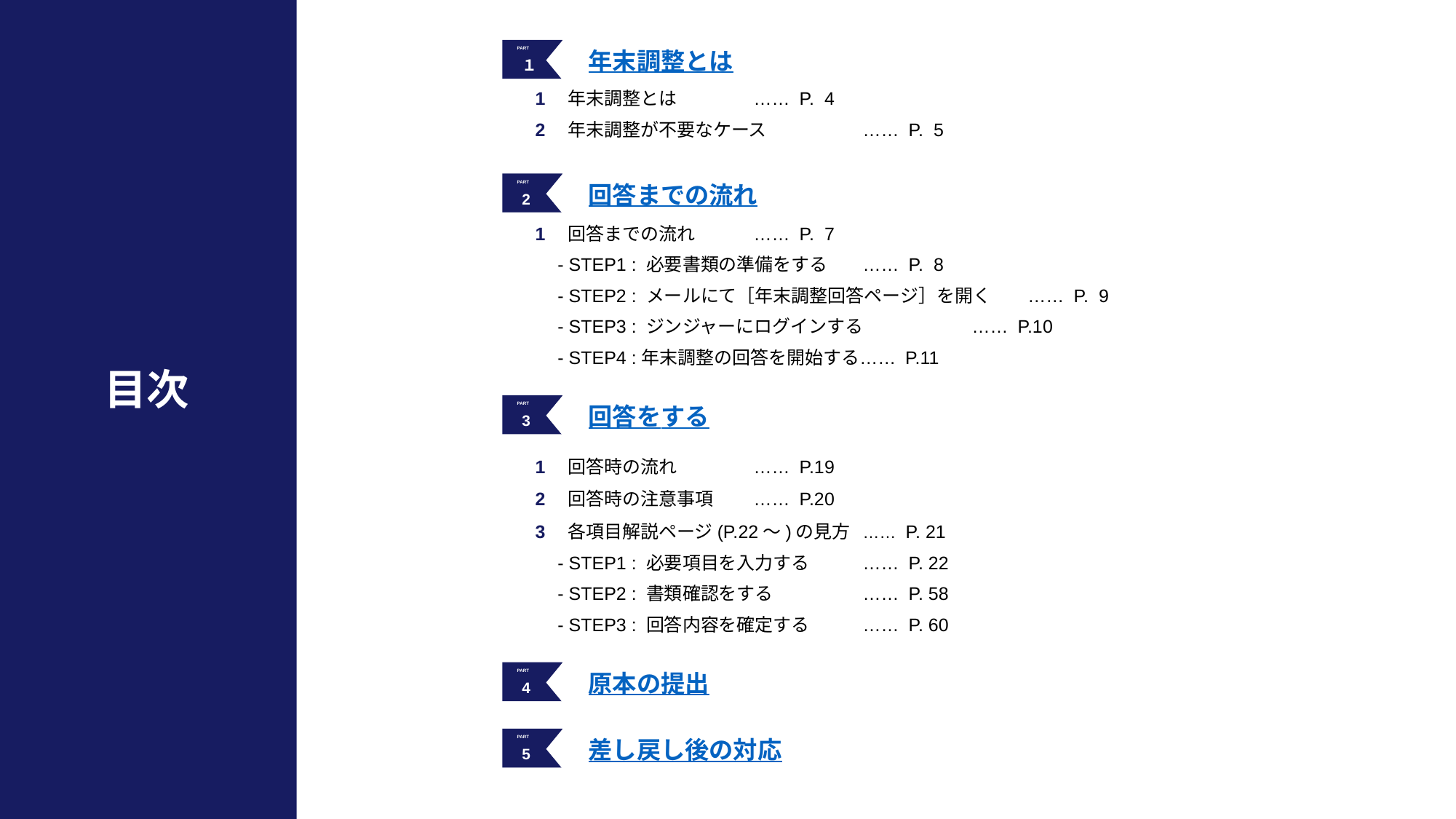

PART
年末調整とは

１
1　年末調整とは	…… P.  4
2　年末調整が不要なケース	…… P.  5

PART
回答までの流れ

2
1　回答までの流れ	…… P.  7
　- STEP1 : 必要書類の準備をする	…… P.  8
　- STEP2 : メールにて［年末調整回答ページ］を開く　　…… P.  9
　- STEP3 : ジンジャーにログインする	…… P.10
　- STEP4 :年末調整の回答を開始する…… P.11

目次

PART
回答をする

3
1　回答時の流れ	…… P.19
2　回答時の注意事項	…… P.20
3　各項目解説ページ(P.22～)の見方	…… P. 21
　- STEP1 : 必要項目を入力する	…… P. 22
　- STEP2 : 書類確認をする	…… P. 58
　- STEP3 : 回答内容を確定する	…… P. 60

PART
原本の提出

4

PART
差し戻し後の対応

5